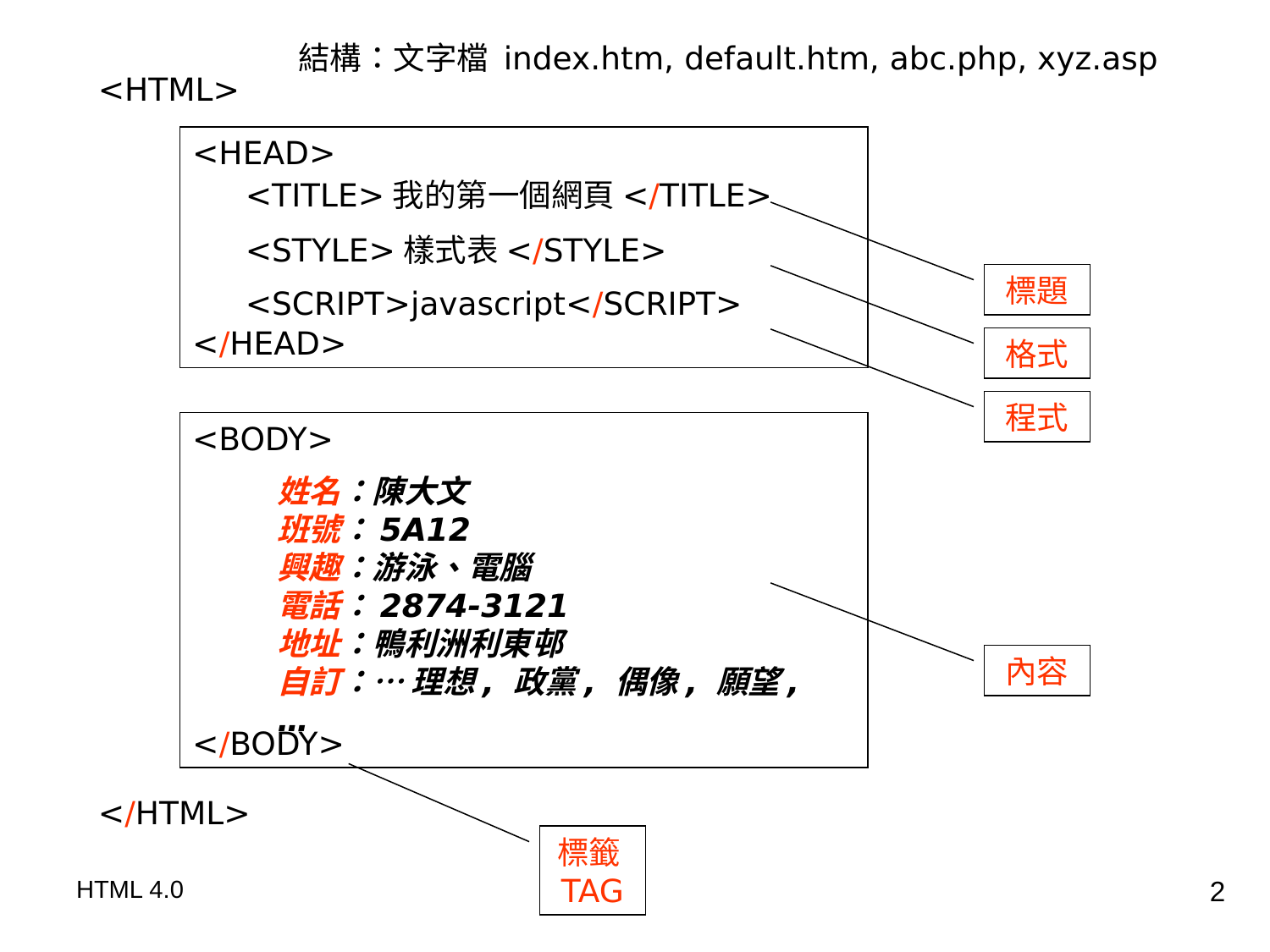

結構：文字檔 index.htm, default.htm, abc.php, xyz.asp
<HTML>

</HTML>
<HEAD>

</HEAD>
<TITLE>我的第一個網頁</TITLE>
<STYLE>樣式表</STYLE>
標題
<SCRIPT>javascript</SCRIPT>
格式
程式
<BODY>

</BODY>
姓名：陳大文
班號：5A12
興趣：游泳、電腦
電話：2874-3121
地址：鴨利洲利東邨
自訂：… 理想, 政黨, 偶像, 願望, …
內容
標籤TAG
HTML 4.0
2